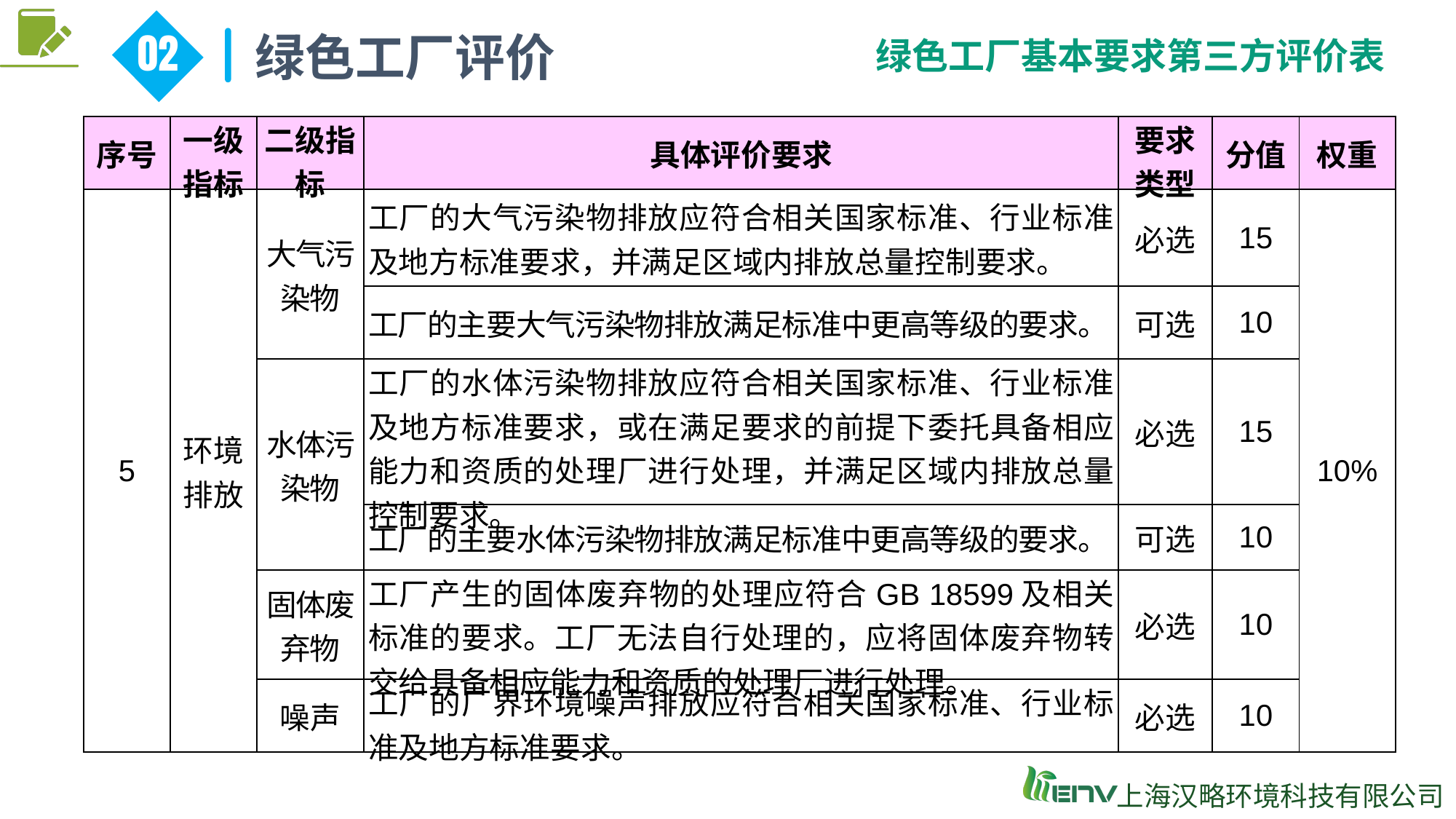

绿色工厂评价

02
绿色工厂基本要求第三方评价表
| 序号 | 一级 指标 | 二级指标 | 具体评价要求 | 要求类型 | 分值 | 权重 |
| --- | --- | --- | --- | --- | --- | --- |
| 5 | 环境排放 | 大气污染物 | 工厂的大气污染物排放应符合相关国家标准、行业标准及地方标准要求，并满足区域内排放总量控制要求。 | 必选 | 15 | 10% |
|  |  |  | 工厂的主要大气污染物排放满足标准中更高等级的要求。 | 可选 | 10 |  |
|  |  | 水体污染物 | 工厂的水体污染物排放应符合相关国家标准、行业标准及地方标准要求，或在满足要求的前提下委托具备相应能力和资质的处理厂进行处理，并满足区域内排放总量控制要求。 | 必选 | 15 |  |
|  |  |  | 工厂的主要水体污染物排放满足标准中更高等级的要求。 | 可选 | 10 |  |
|  |  | 固体废弃物 | 工厂产生的固体废弃物的处理应符合GB 18599及相关标准的要求。工厂无法自行处理的，应将固体废弃物转交给具备相应能力和资质的处理厂进行处理。 | 必选 | 10 |  |
|  |  | 噪声 | 工厂的厂界环境噪声排放应符合相关国家标准、行业标准及地方标准要求。 | 必选 | 10 |  |